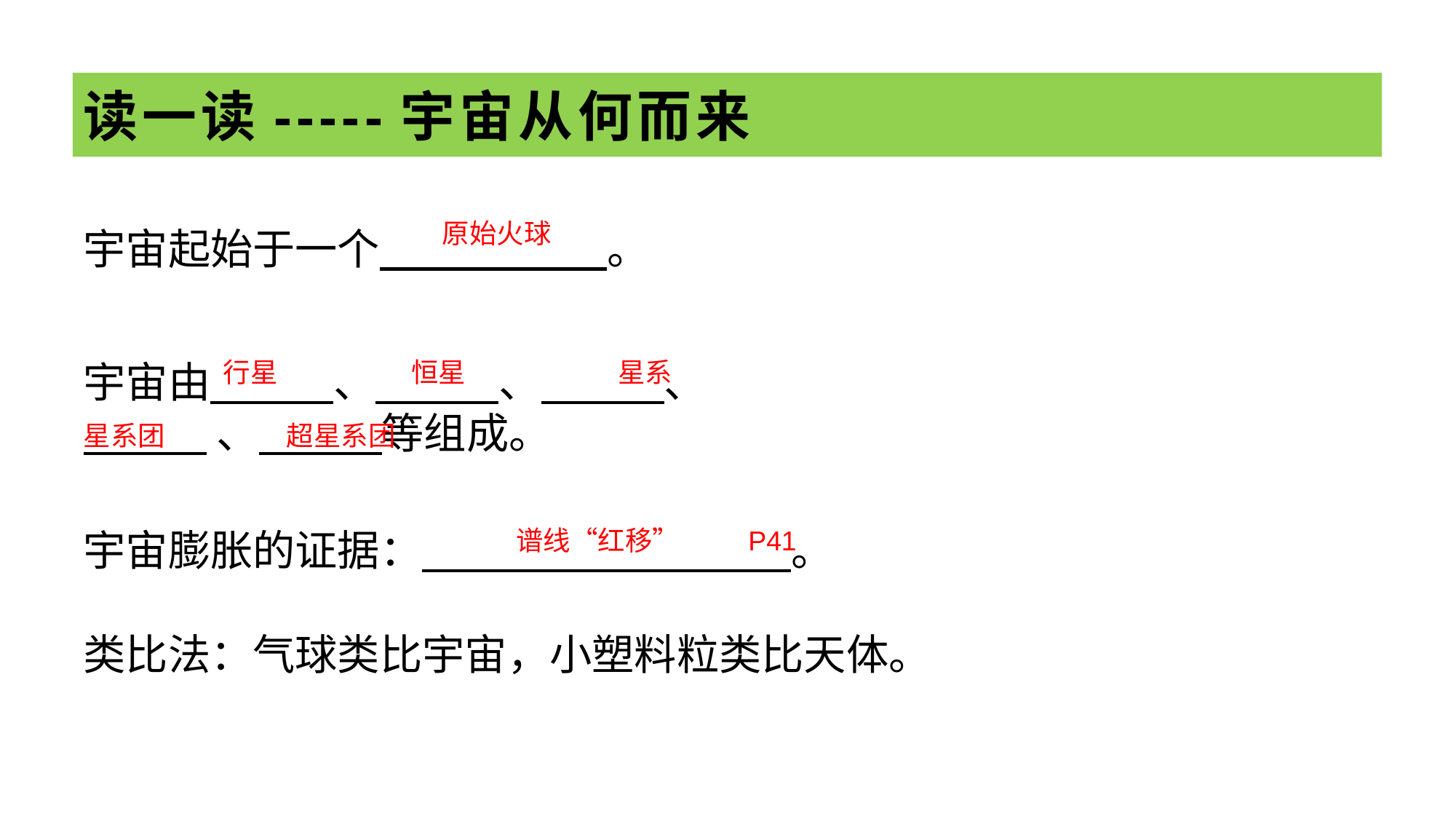

# 读一读-----宇宙从何而来
宇宙起始于一个                        。
原始火球
宇宙由             、             、             、
             、             等组成。
行星
恒星
星系
星系团
超星系团
宇宙膨胀的证据：                                       。
谱线“红移”          P41
类比法：气球类比宇宙，小塑料粒类比天体。